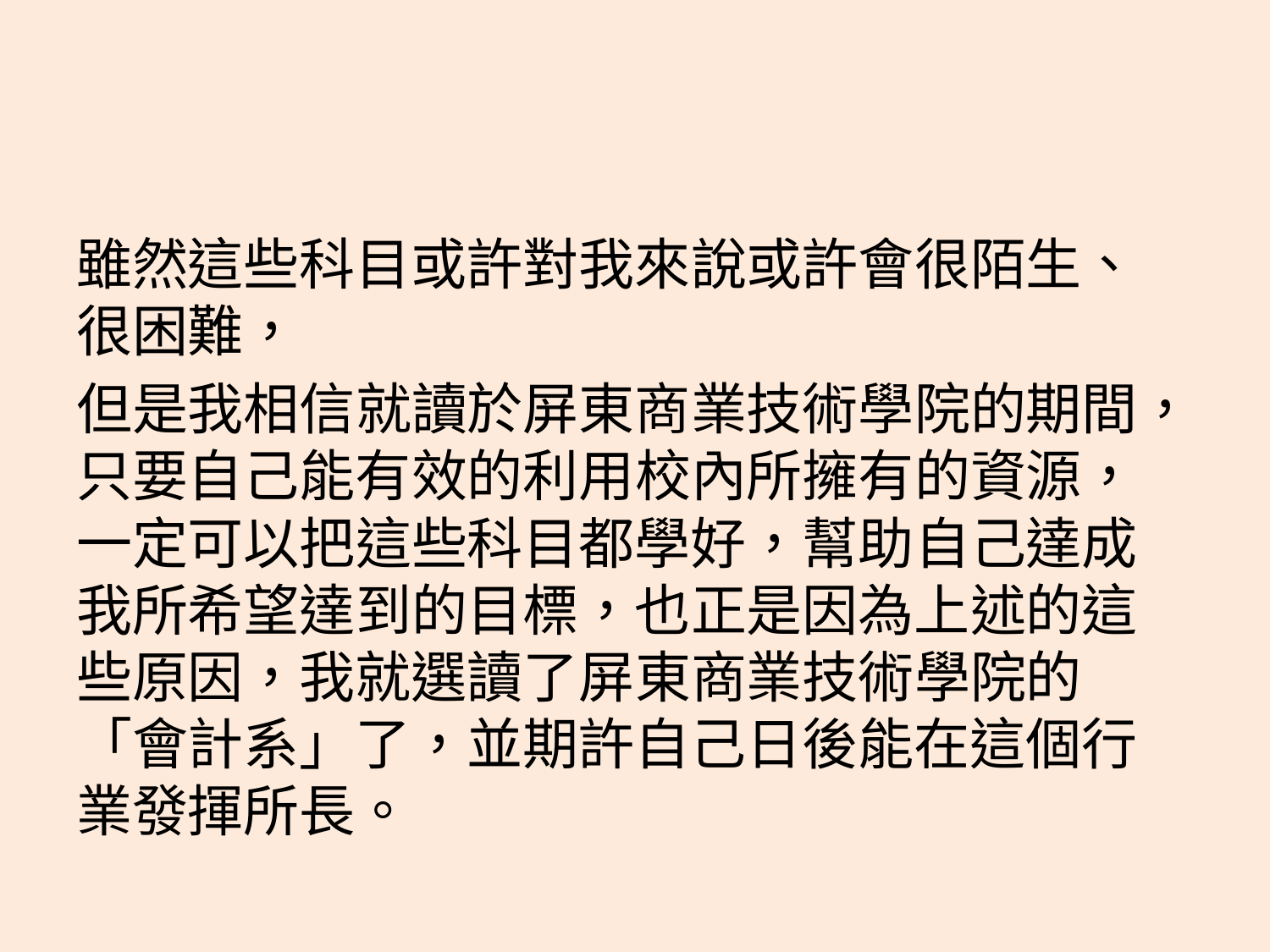

#
雖然這些科目或許對我來說或許會很陌生、很困難，
但是我相信就讀於屏東商業技術學院的期間，只要自己能有效的利用校內所擁有的資源，一定可以把這些科目都學好，幫助自己達成我所希望達到的目標，也正是因為上述的這些原因，我就選讀了屏東商業技術學院的「會計系」了，並期許自己日後能在這個行業發揮所長。